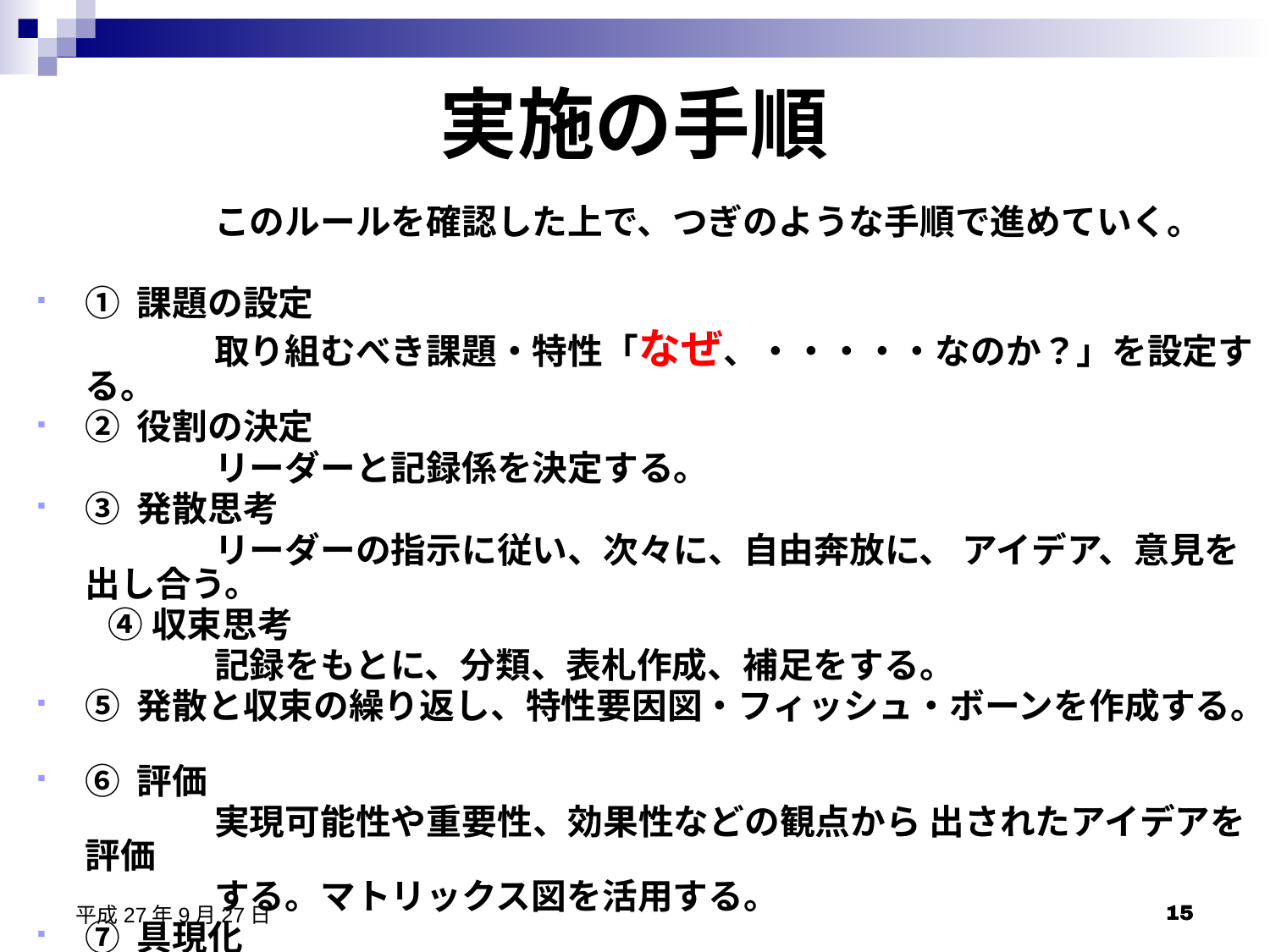

実施の手順
　　　　　このルールを確認した上で、つぎのような手順で進めていく。

① 課題の設定
　　　　　取り組むべき課題・特性「なぜ、・・・・・なのか？」を設定する。
② 役割の決定
　　　　　リーダーと記録係を決定する。
③ 発散思考
　　　　　リーダーの指示に従い、次々に、自由奔放に、 アイデア、意見を出し合う。
　　④ 収束思考
　　　　　記録をもとに、分類、表札作成、補足をする。
⑤ 発散と収束の繰り返し、特性要因図・フィッシュ・ボーンを作成する。
⑥ 評価
　　　　　実現可能性や重要性、効果性などの観点から 出されたアイデアを評価
　　　　　する。マトリックス図を活用する。
⑦ 具現化
　　　　　評価後のアイデアの具現化策を考える。
平成27年9月27日
15
15